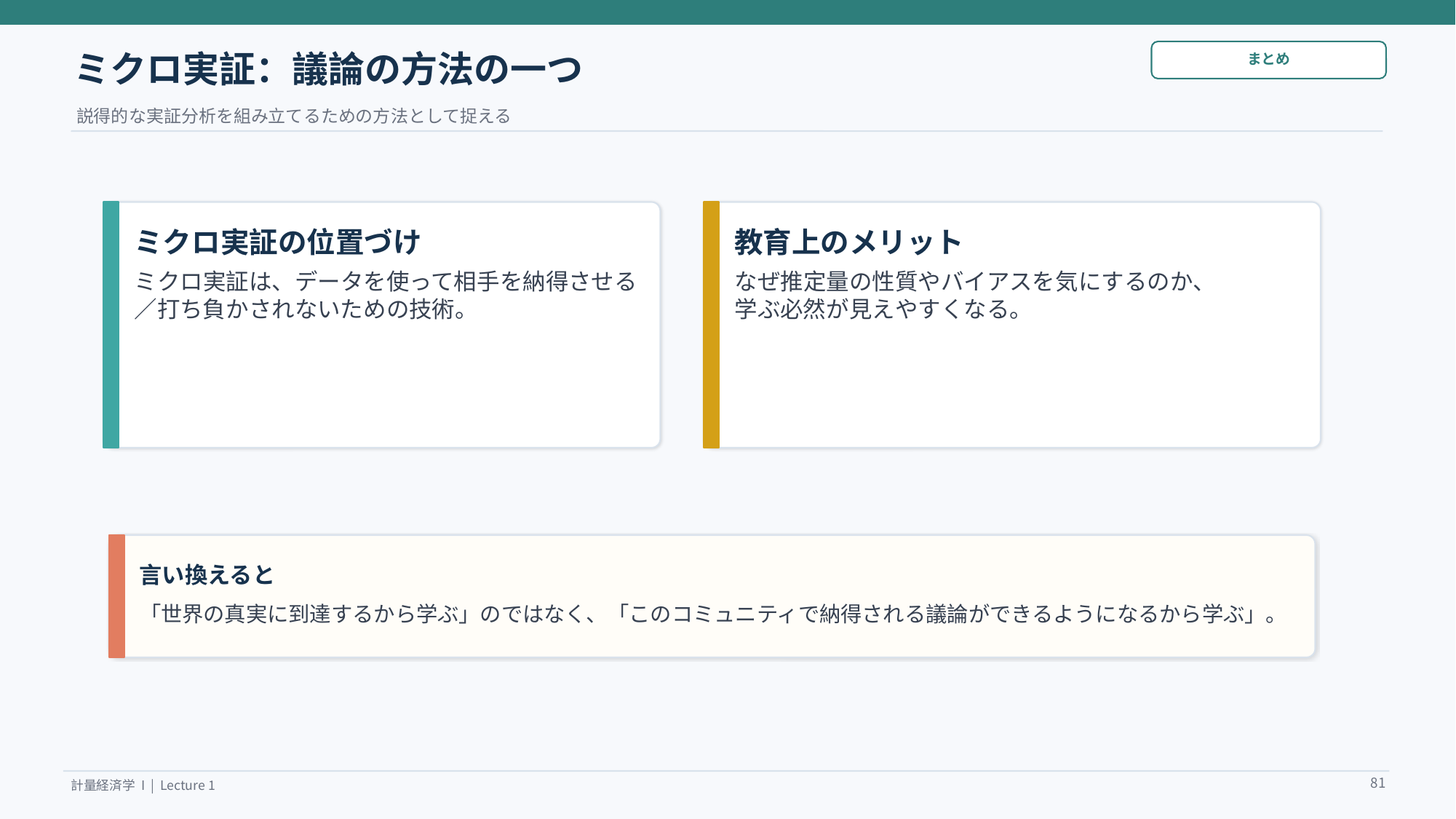

ミクロ実証：議論の方法の一つ

まとめ
説得的な実証分析を組み立てるための方法として捉える

ミクロ実証の位置づけ
教育上のメリット
ミクロ実証は、データを使って相手を納得させる／打ち負かされないための技術。
なぜ推定量の性質やバイアスを気にするのか、
学ぶ必然が見えやすくなる。

言い換えると
「世界の真実に到達するから学ぶ」のではなく、「このコミュニティで納得される議論ができるようになるから学ぶ」。

81
計量経済学 I  |  Lecture 1